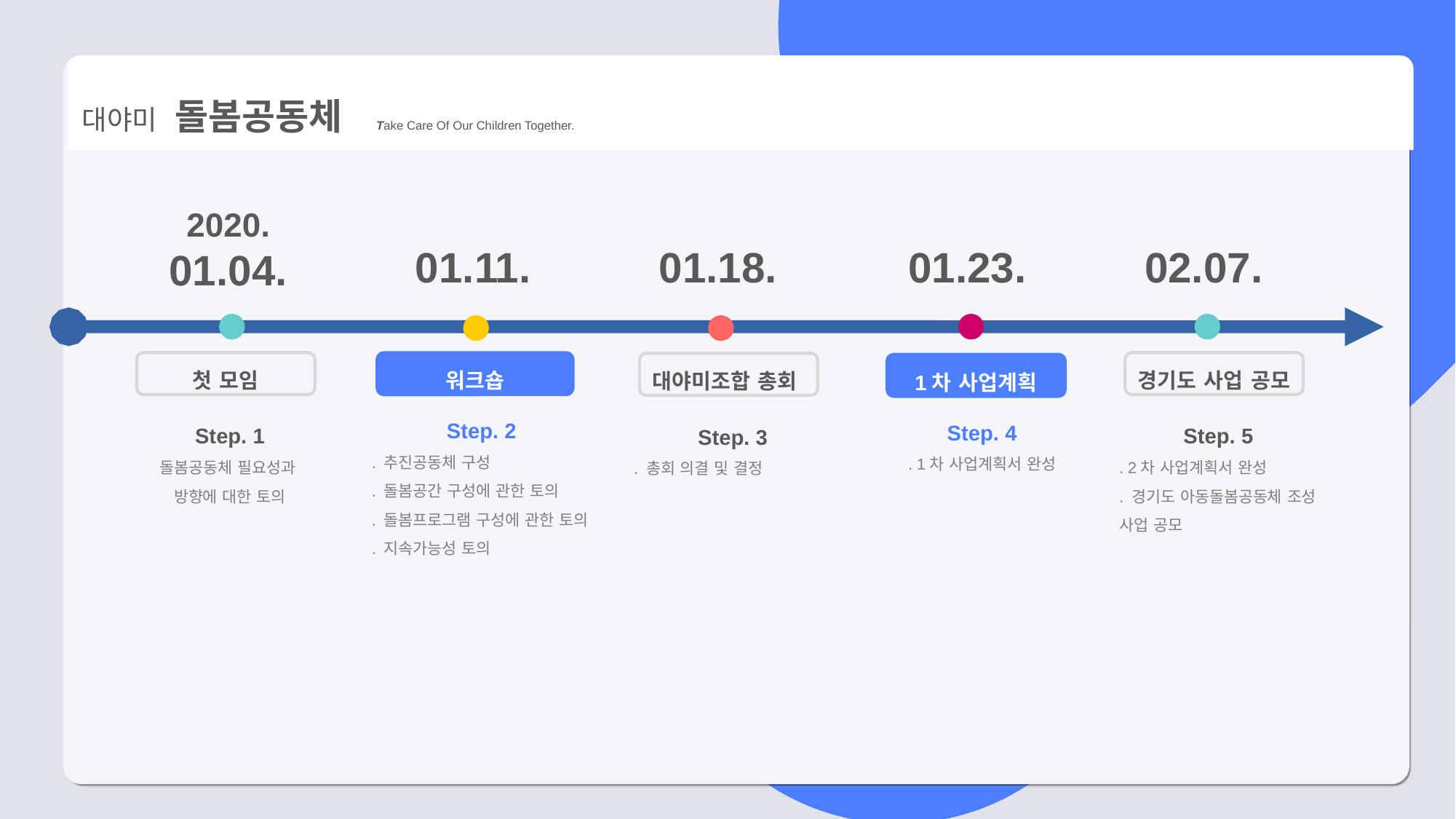

대야미  돌봄공동체  Take Care Of Our Children Together.
2020.
01.04.
01.11.
01.18.
01.23.
02.07.

경기도 사업 공모
Step. 5
. 2차 사업계획서 완성
. 경기도 아동돌봄공동체 조성 사업 공모
첫 모임
Step. 1
돌봄공동체 필요성과
방향에 대한 토의
워크숍
Step. 2
. 추진공동체 구성
. 돌봄공간 구성에 관한 토의
. 돌봄프로그램 구성에 관한 토의
. 지속가능성 토의
대야미조합 총회
Step. 3
. 총회 의결 및 결정
1차 사업계획
Step. 4
. 1차 사업계획서 완성